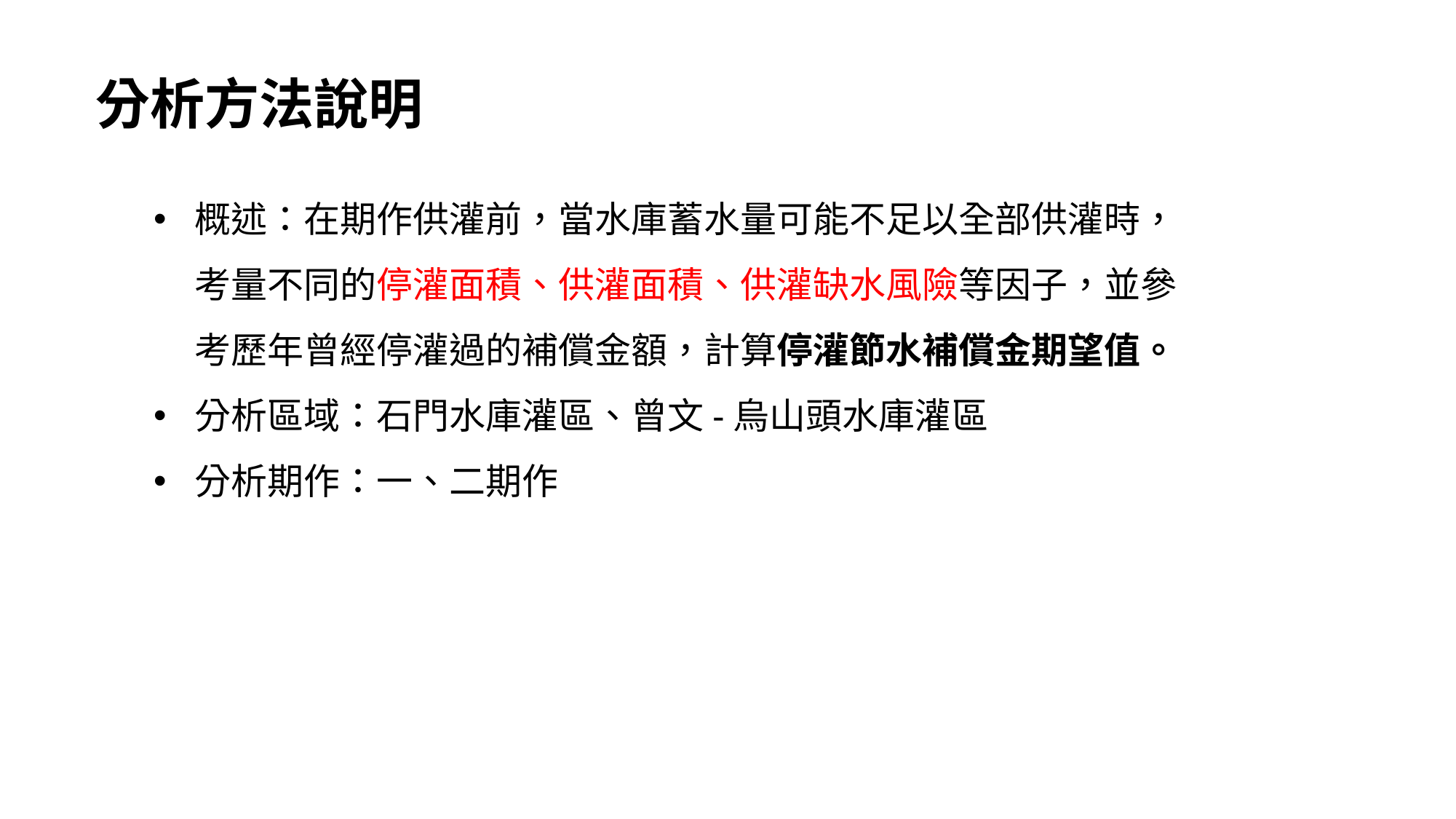

分析方法說明
概述：在期作供灌前，當水庫蓄水量可能不足以全部供灌時，考量不同的停灌面積、供灌面積、供灌缺水風險等因子，並參考歷年曾經停灌過的補償金額，計算停灌節水補償金期望值。
分析區域：石門水庫灌區、曾文-烏山頭水庫灌區
分析期作：一、二期作